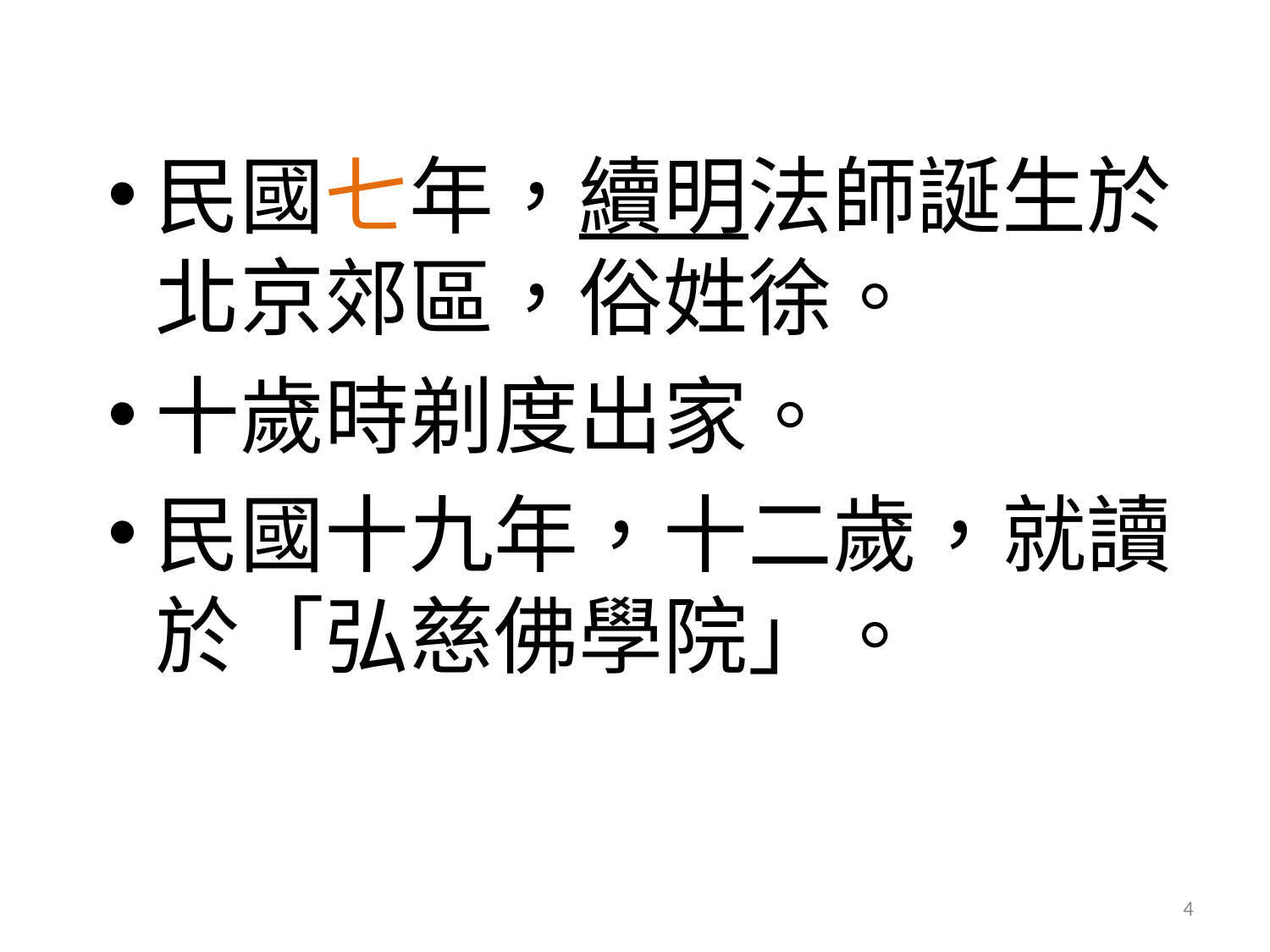

民國七年，續明法師誕生於北京郊區，俗姓徐。
十歲時剃度出家。
民國十九年，十二歲，就讀於「弘慈佛學院」。

4